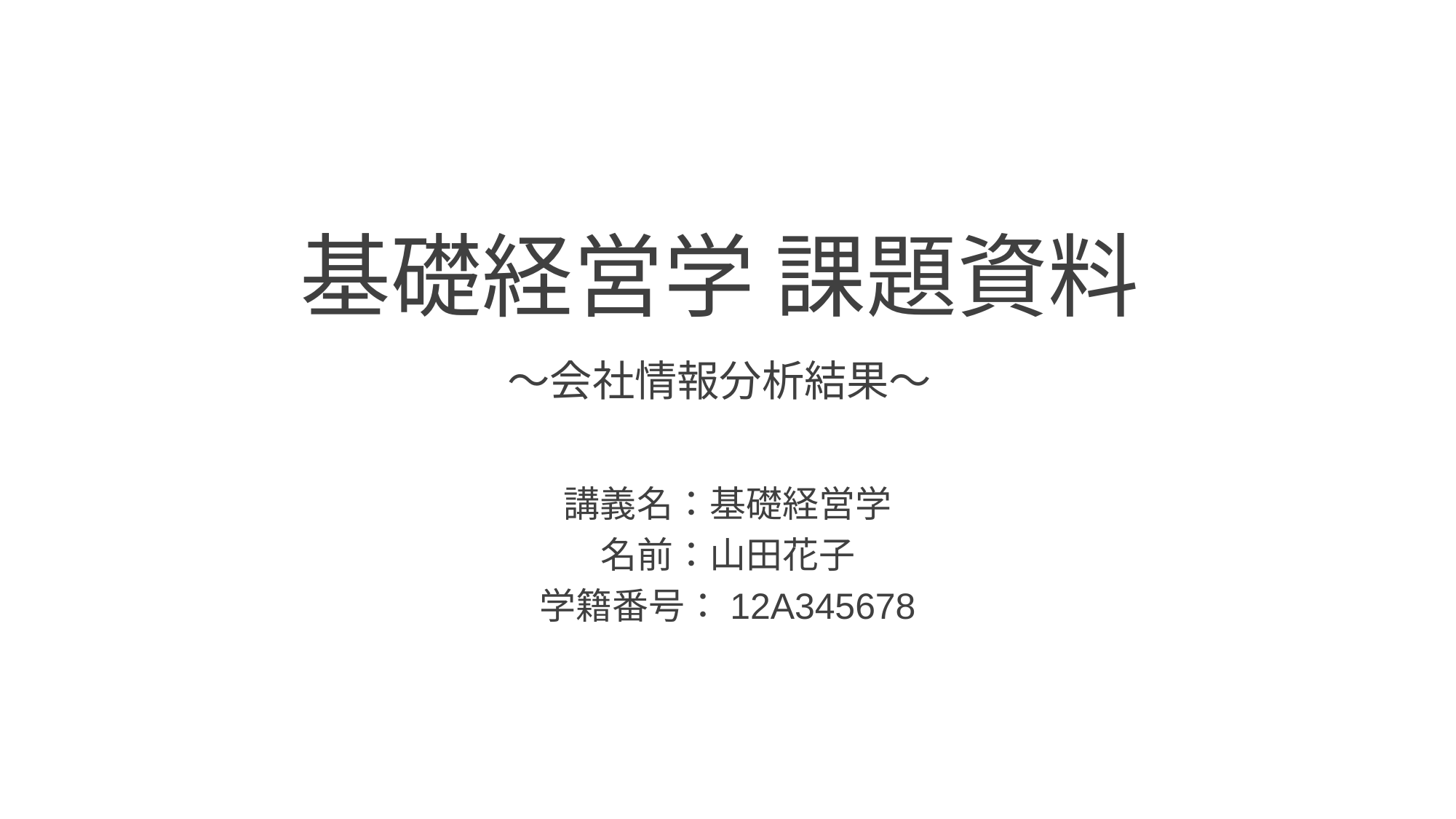

# 基礎経営学 課題資料 〜会社情報分析結果〜
講義名：基礎経営学
名前：山田花子
学籍番号：12A345678
1